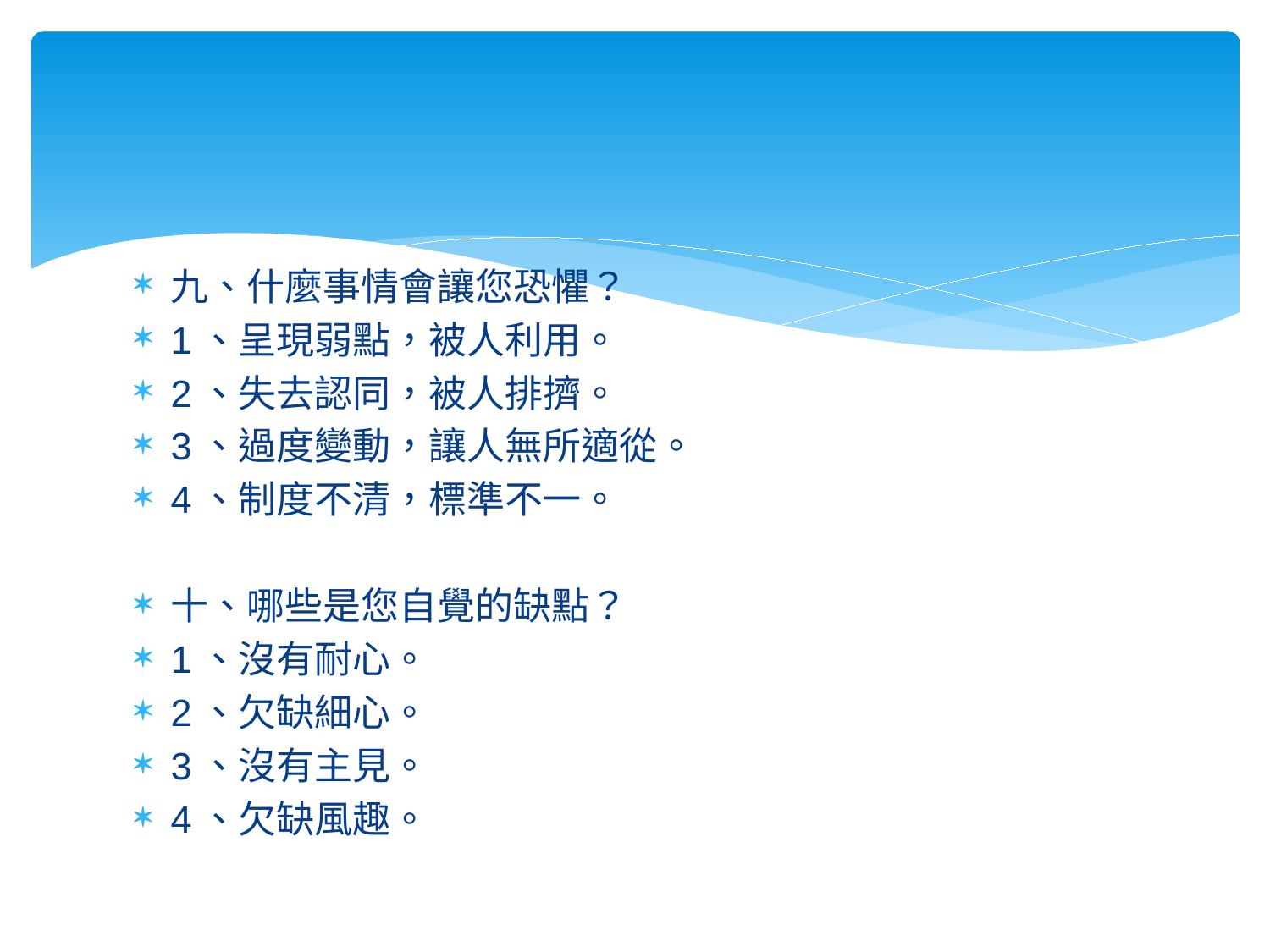

#
九、什麼事情會讓您恐懼？
1、呈現弱點，被人利用。
2、失去認同，被人排擠。
3、過度變動，讓人無所適從。
4、制度不清，標準不一。

十、哪些是您自覺的缺點？
1、沒有耐心。
2、欠缺細心。
3、沒有主見。
4、欠缺風趣。